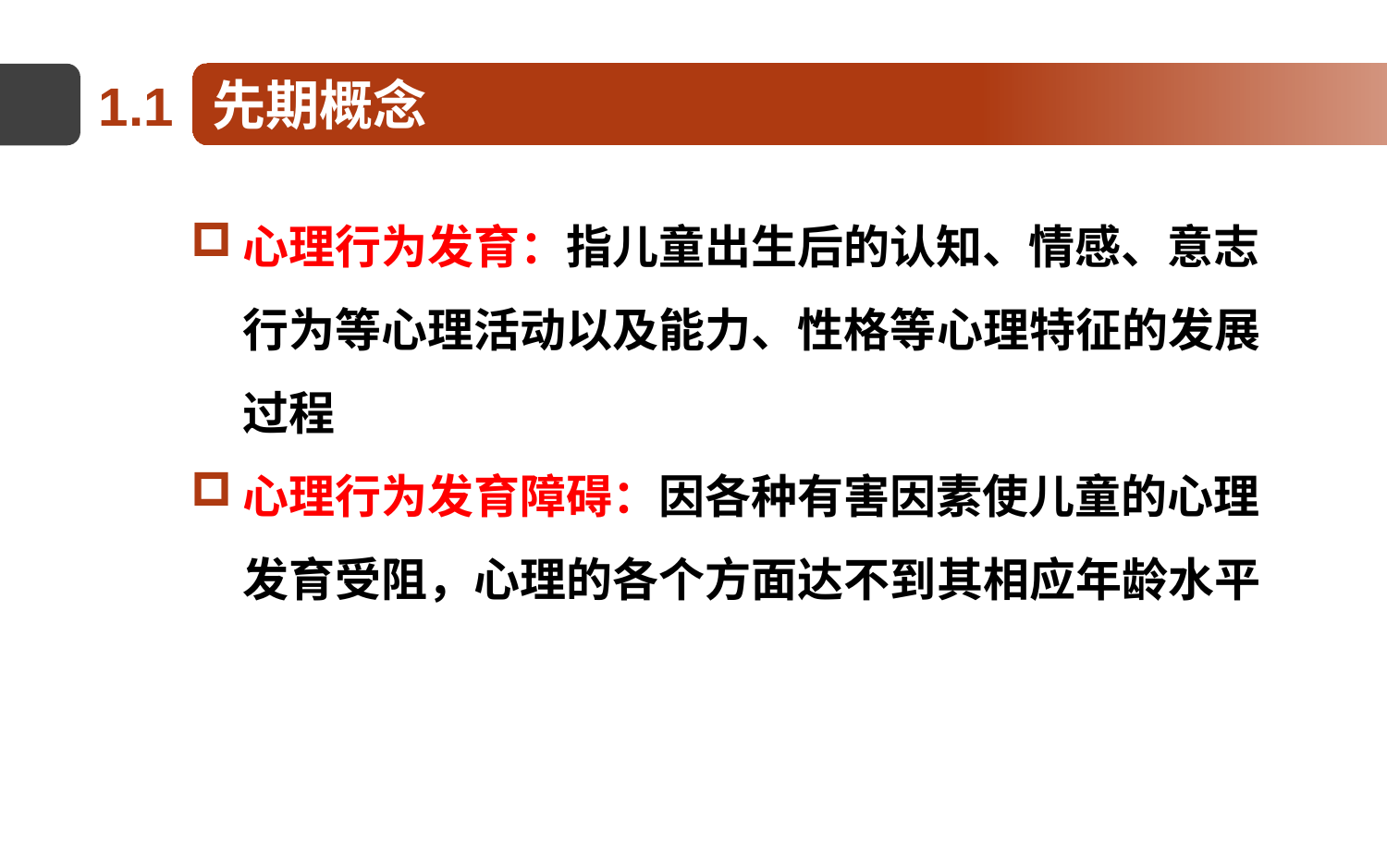

先期概念
1.1
心理行为发育：指儿童出生后的认知、情感、意志行为等心理活动以及能力、性格等心理特征的发展过程
心理行为发育障碍：因各种有害因素使儿童的心理发育受阻，心理的各个方面达不到其相应年龄水平